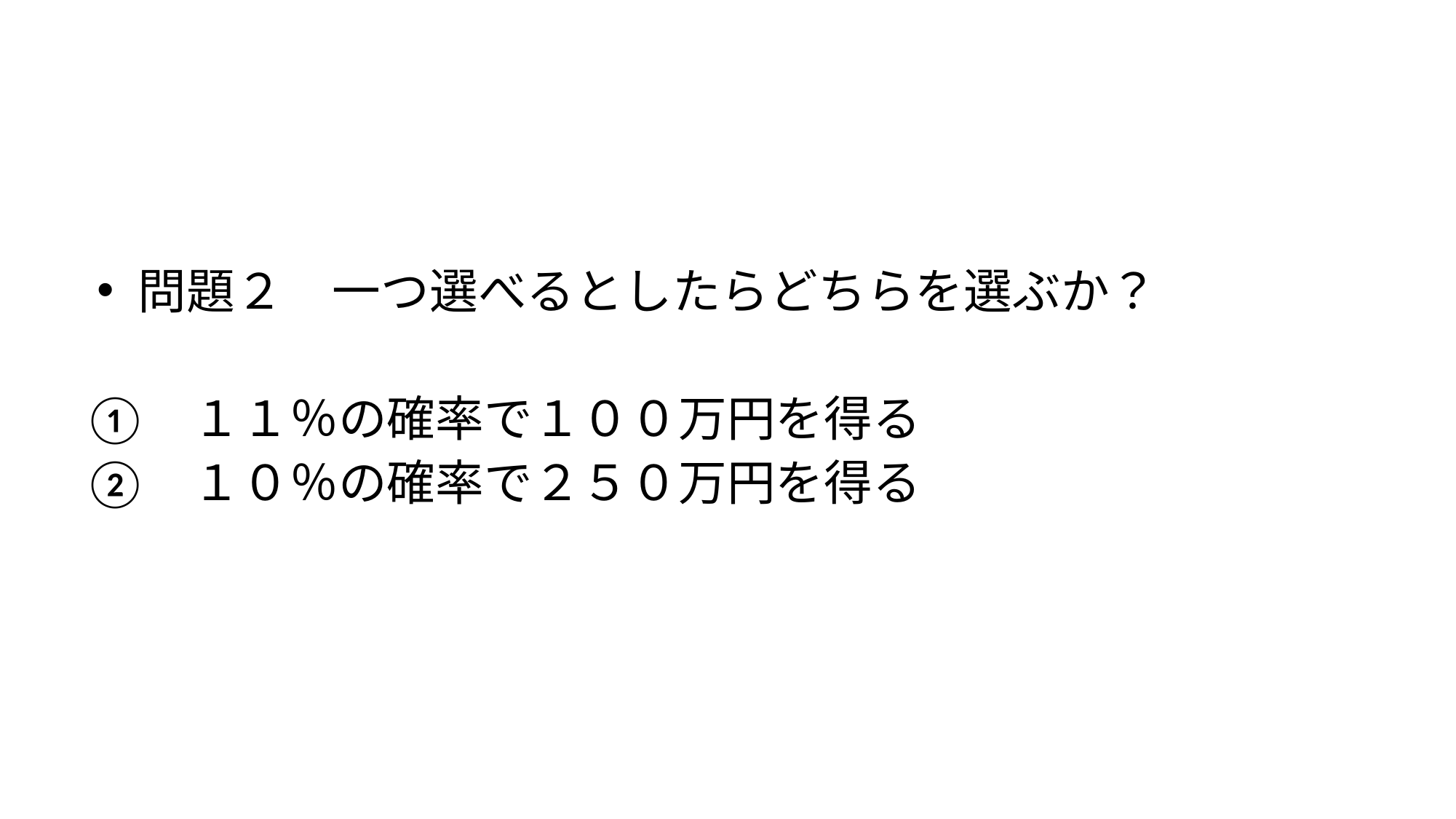

#

問題２　一つ選べるとしたらどちらを選ぶか？

①	１１％の確率で１００万円を得る
②	１０％の確率で２５０万円を得る